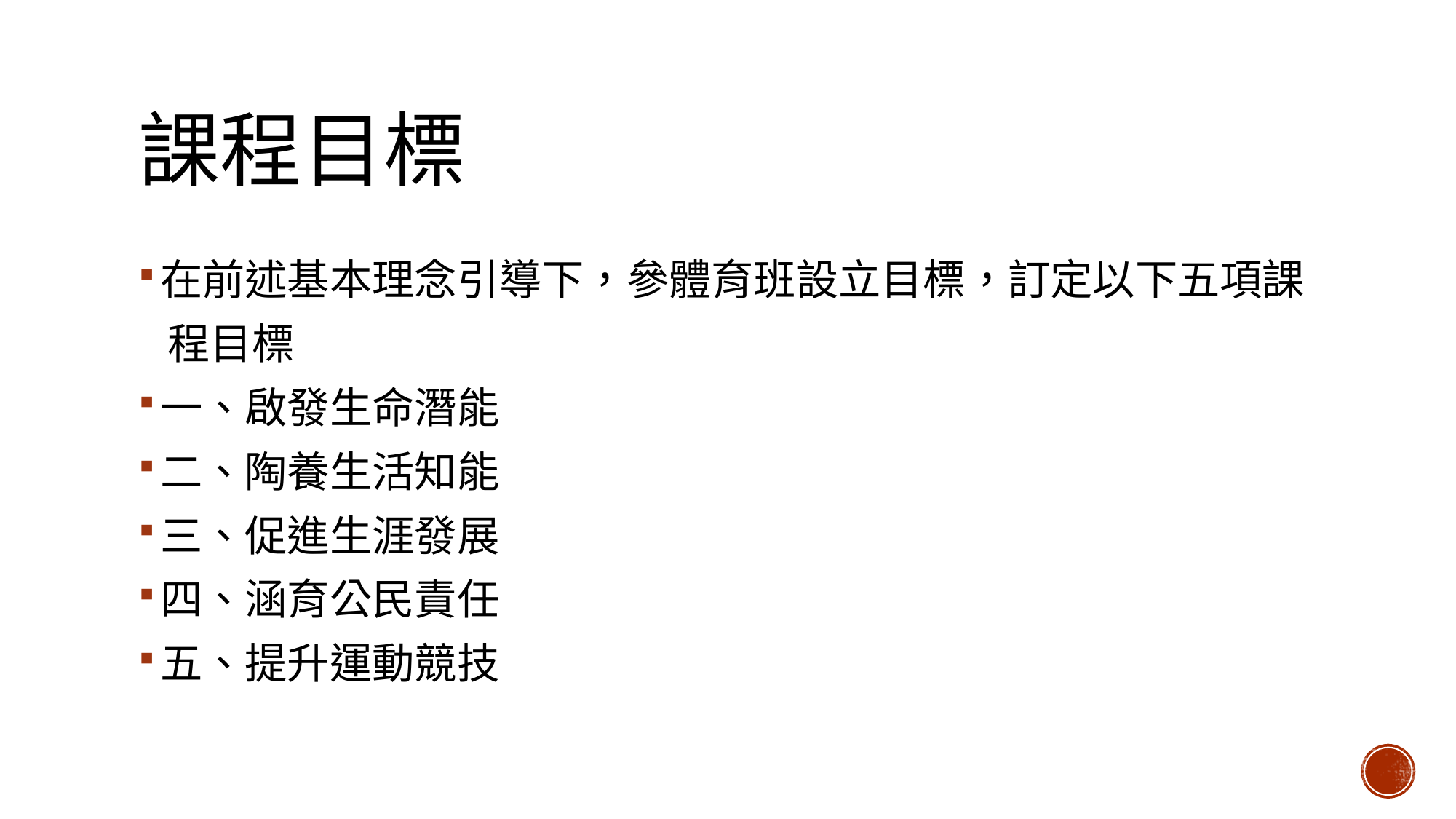

# 課程目標
在前述基本理念引導下，參體育班設立目標，訂定以下五項課
  程目標
一、啟發生命潛能
二、陶養生活知能
三、促進生涯發展
四、涵育公民責任
五、提升運動競技